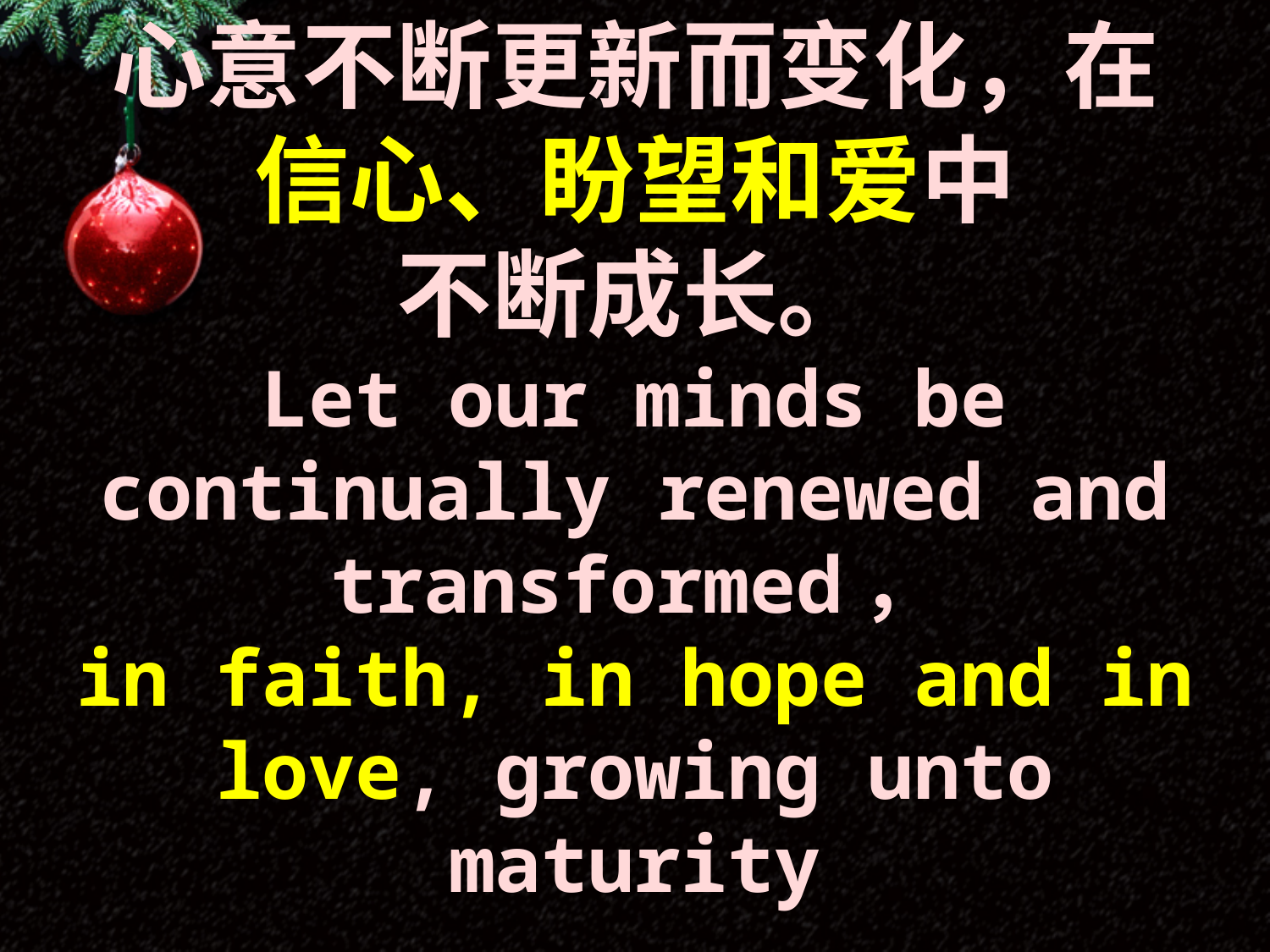

心意不断更新而变化，在
信心、盼望和爱中
不断成长。
Let our minds be continually renewed and transformed，
in faith, in hope and in love, growing unto maturity